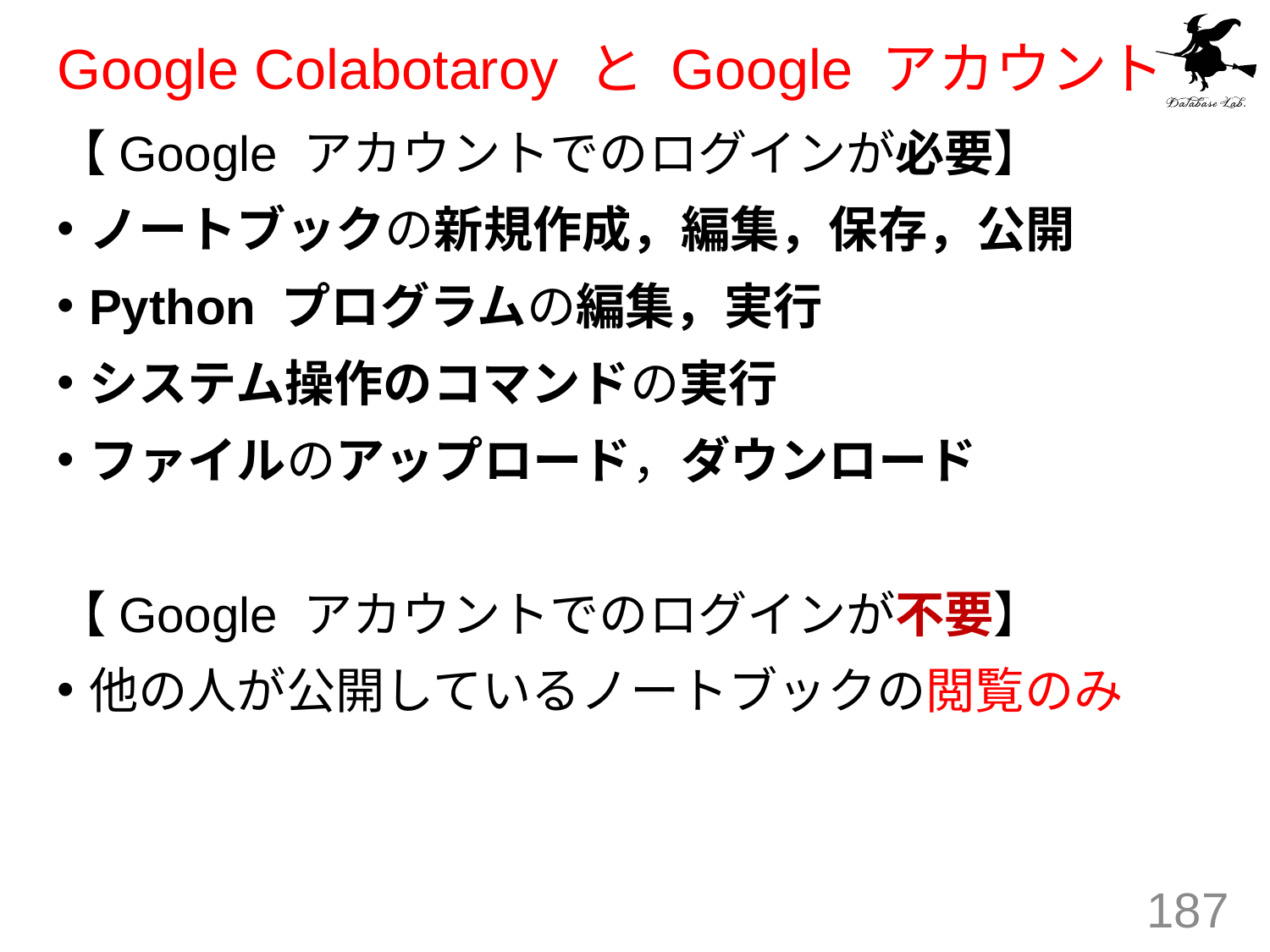

# Google Colabotaroy と Google アカウント
【Google アカウントでのログインが必要】
ノートブックの新規作成，編集，保存，公開
Python プログラムの編集，実行
システム操作のコマンドの実行
ファイルのアップロード，ダウンロード

【Google アカウントでのログインが不要】
他の人が公開しているノートブックの閲覧のみ
187